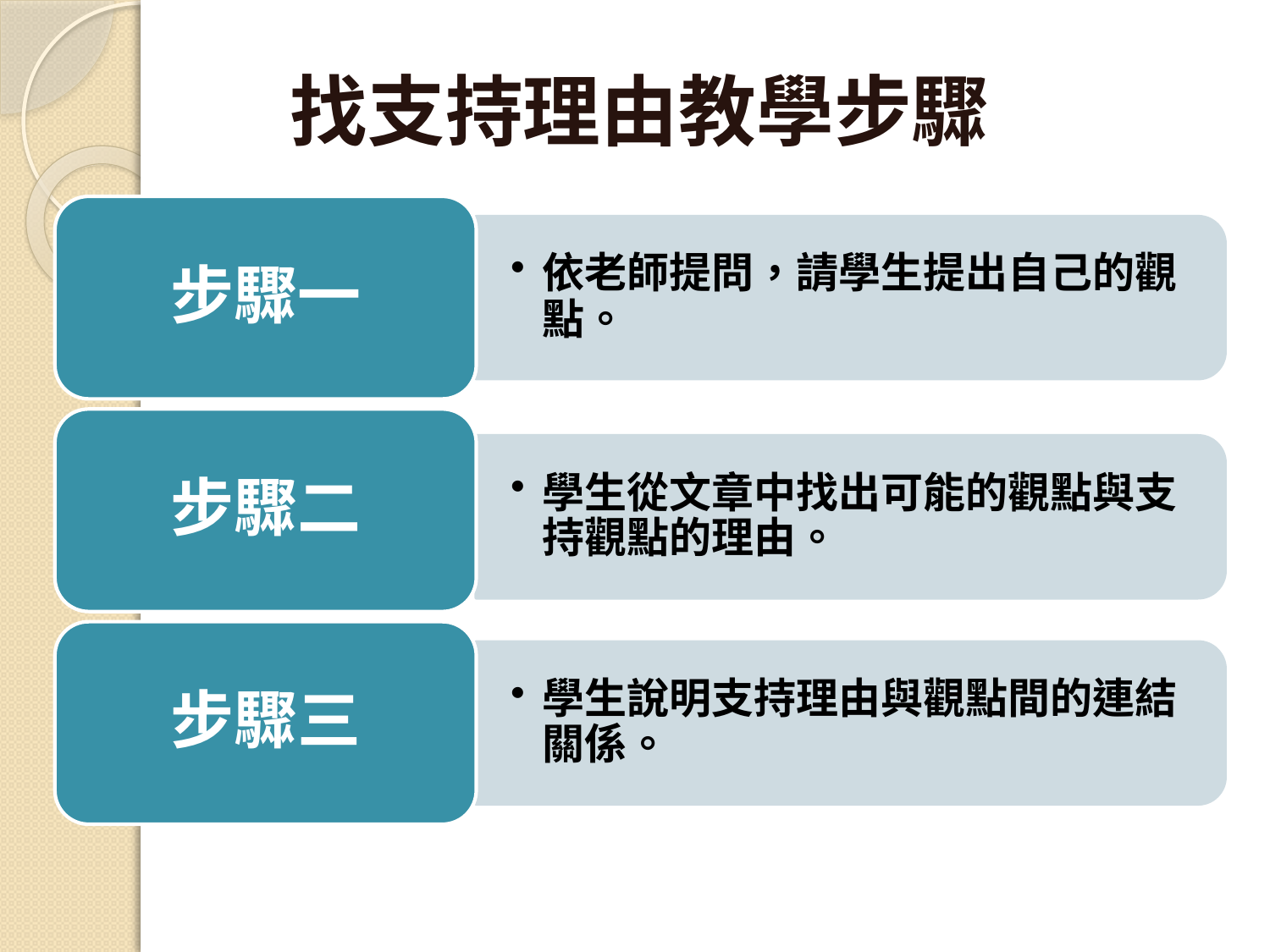

找支持理由教學步驟
步驟一
依老師提問，請學生提出自己的觀點。
步驟二
學生從文章中找出可能的觀點與支持觀點的理由。
步驟三
學生說明支持理由與觀點間的連結關係。